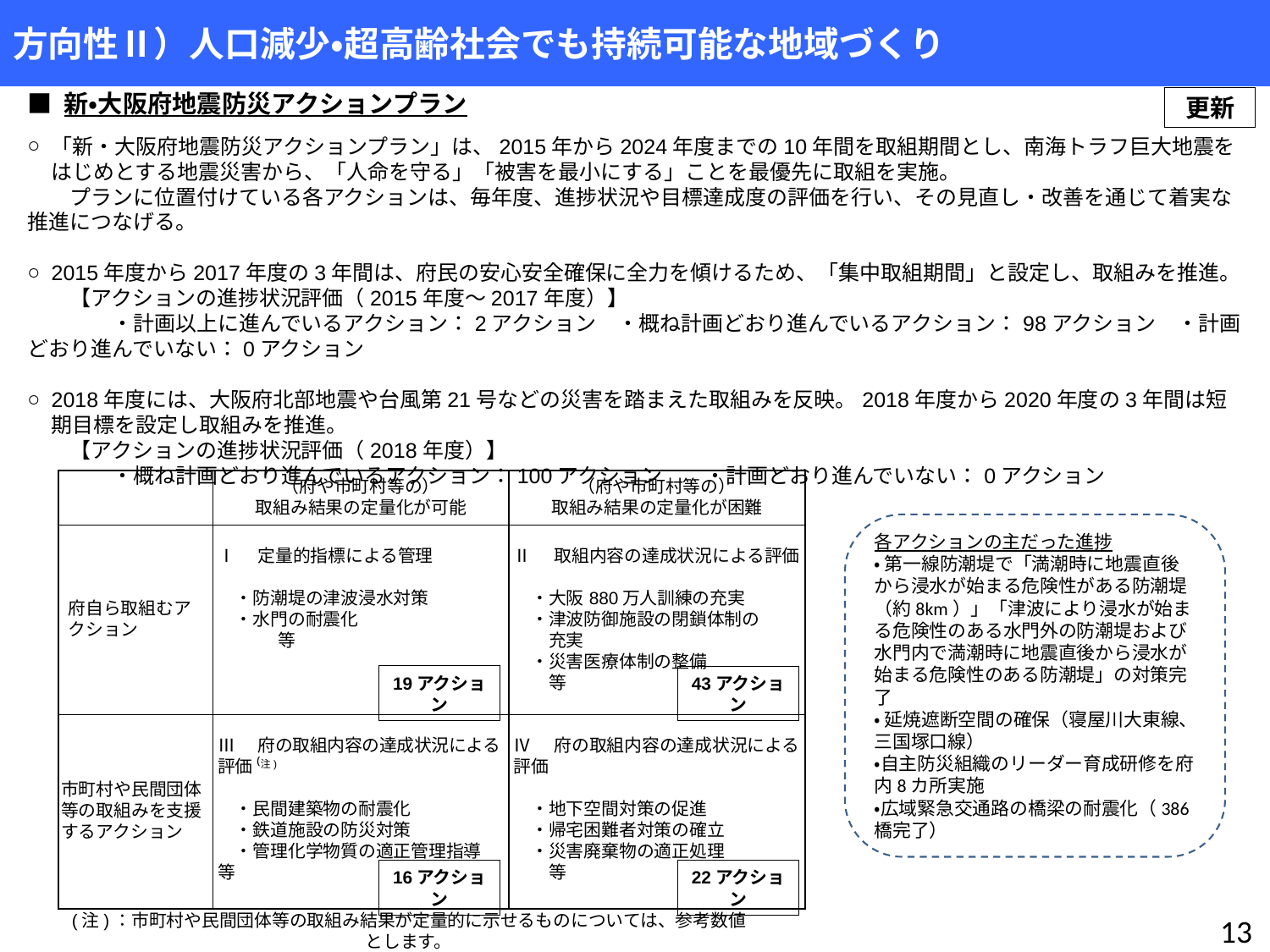

方向性Ⅱ）人口減少・超高齢社会でも持続可能な地域づくり
■ 新・大阪府地震防災アクションプラン
更新
「新・大阪府地震防災アクションプラン」は、2015年から2024年度までの10年間を取組期間とし、南海トラフ巨大地震をはじめとする地震災害から、「人命を守る」「被害を最小にする」ことを最優先に取組を実施。
　　プランに位置付けている各アクションは、毎年度、進捗状況や目標達成度の評価を行い、その見直し・改善を通じて着実な推進につなげる。

2015年度から2017年度の3年間は、府民の安心安全確保に全力を傾けるため、「集中取組期間」と設定し、取組みを推進。
　　【アクションの進捗状況評価（2015年度～2017年度）】
　　　　・計画以上に進んでいるアクション：2アクション　・概ね計画どおり進んでいるアクション：98アクション　・計画どおり進んでいない：0アクション

2018年度には、大阪府北部地震や台風第21号などの災害を踏まえた取組みを反映。2018年度から2020年度の3年間は短期目標を設定し取組みを推進。
　　【アクションの進捗状況評価（2018年度）】
　　　　・概ね計画どおり進んでいるアクション：100アクション　　・計画どおり進んでいない：0アクション
|  | （府や市町村等の） 取組み結果の定量化が可能 | （府や市町村等の） 取組み結果の定量化が困難 |
| --- | --- | --- |
| 府自ら取組むアクション | Ⅰ　定量的指標による管理 　・防潮堤の津波浸水対策 　・水門の耐震化　　　　　　　　　 　　 等 | Ⅱ　取組内容の達成状況による評価 　・大阪880万人訓練の充実 　・津波防御施設の閉鎖体制の 　　充実 　・災害医療体制の整備　　　　　 　　等 |
| 市町村や民間団体等の取組みを支援するアクション | Ⅲ　府の取組内容の達成状況による評価 ⁽注) 　・民間建築物の耐震化 　・鉄道施設の防災対策 　・管理化学物質の適正管理指導　 等 | Ⅳ　府の取組内容の達成状況による評価 　・地下空間対策の促進 　・帰宅困難者対策の確立 　・災害廃棄物の適正処理　　　　　　等 |
|  |  |  |
各アクションの主だった進捗
・ 第一線防潮堤で「満潮時に地震直後から浸水が始まる危険性がある防潮堤（約8km）」「津波により浸水が始まる危険性のある水門外の防潮堤および水門内で満潮時に地震直後から浸水が始まる危険性のある防潮堤」の対策完了
・ 延焼遮断空間の確保（寝屋川大東線、三国塚口線）
・自主防災組織のリーダー育成研修を府内8カ所実施
・広域緊急交通路の橋梁の耐震化（386橋完了）
19アクション
43アクション
16アクション
22アクション
13
(注)：市町村や民間団体等の取組み結果が定量的に示せるものについては、参考数値とします。